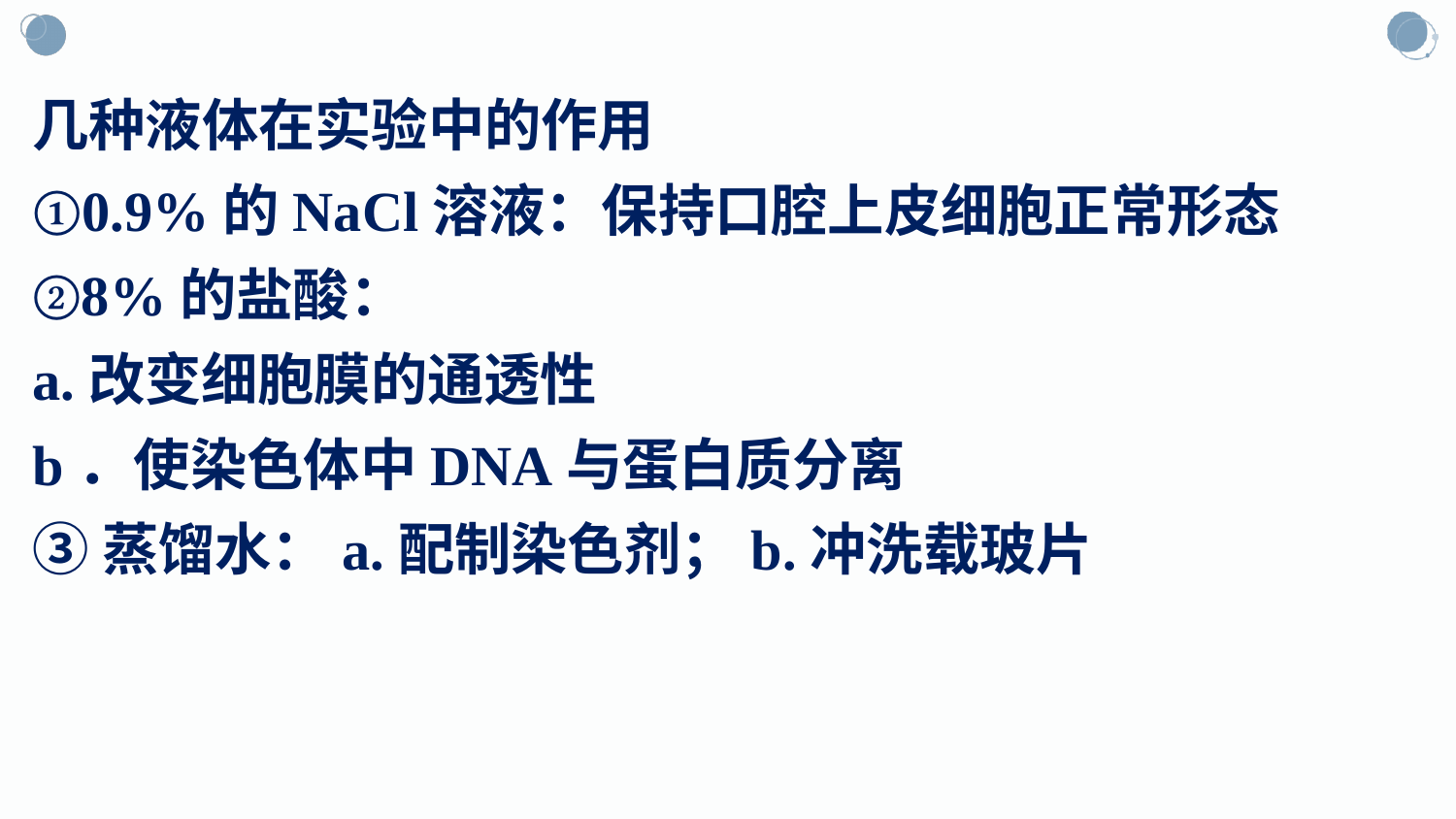

几种液体在实验中的作用
①0.9%的NaCl溶液：保持口腔上皮细胞正常形态
②8%的盐酸：
a.改变细胞膜的通透性
b．使染色体中DNA与蛋白质分离
③蒸馏水：a.配制染色剂；b.冲洗载玻片